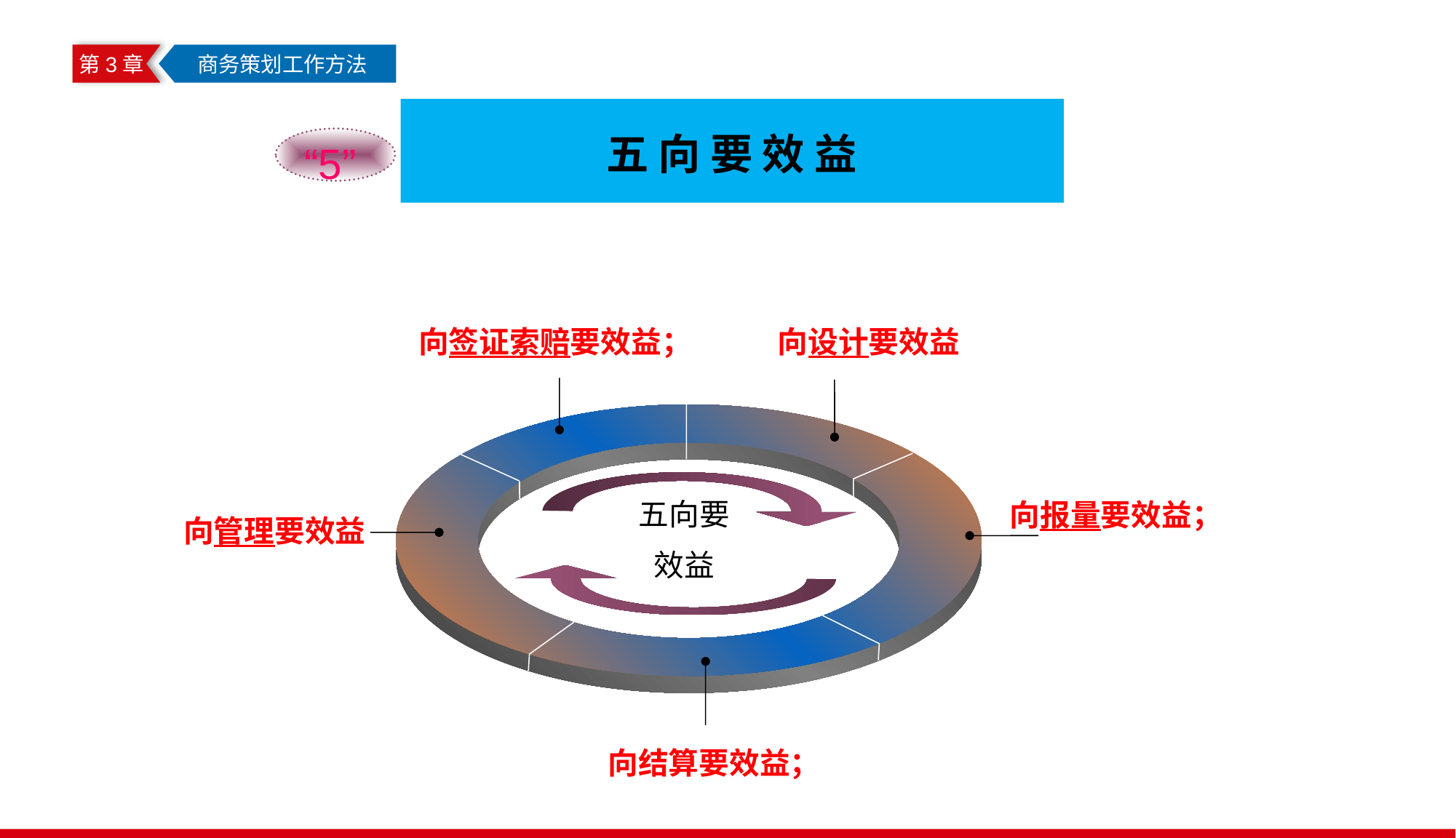

第3章
    商务策划工作方法

五 向 要 效 益

“5”
向签证索赔要效益；
向设计要效益

向报量要效益；
五向要
效益
向管理要效益

向结算要效益；